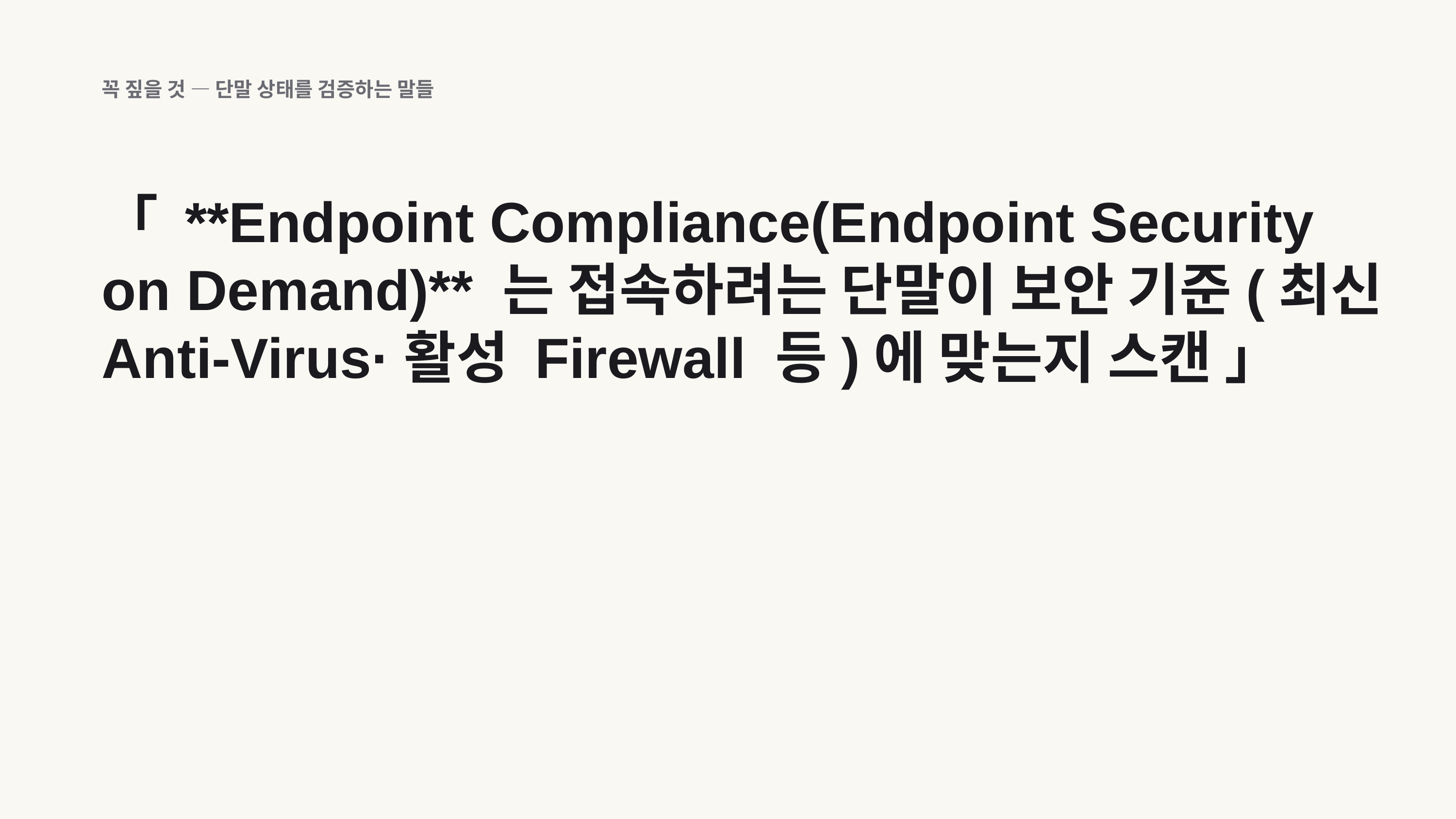

꼭 짚을 것 — 단말 상태를 검증하는 말들
「 **Endpoint Compliance(Endpoint Security on Demand)** 는 접속하려는 단말이 보안 기준(최신 Anti-Virus·활성 Firewall 등)에 맞는지 스캔 」